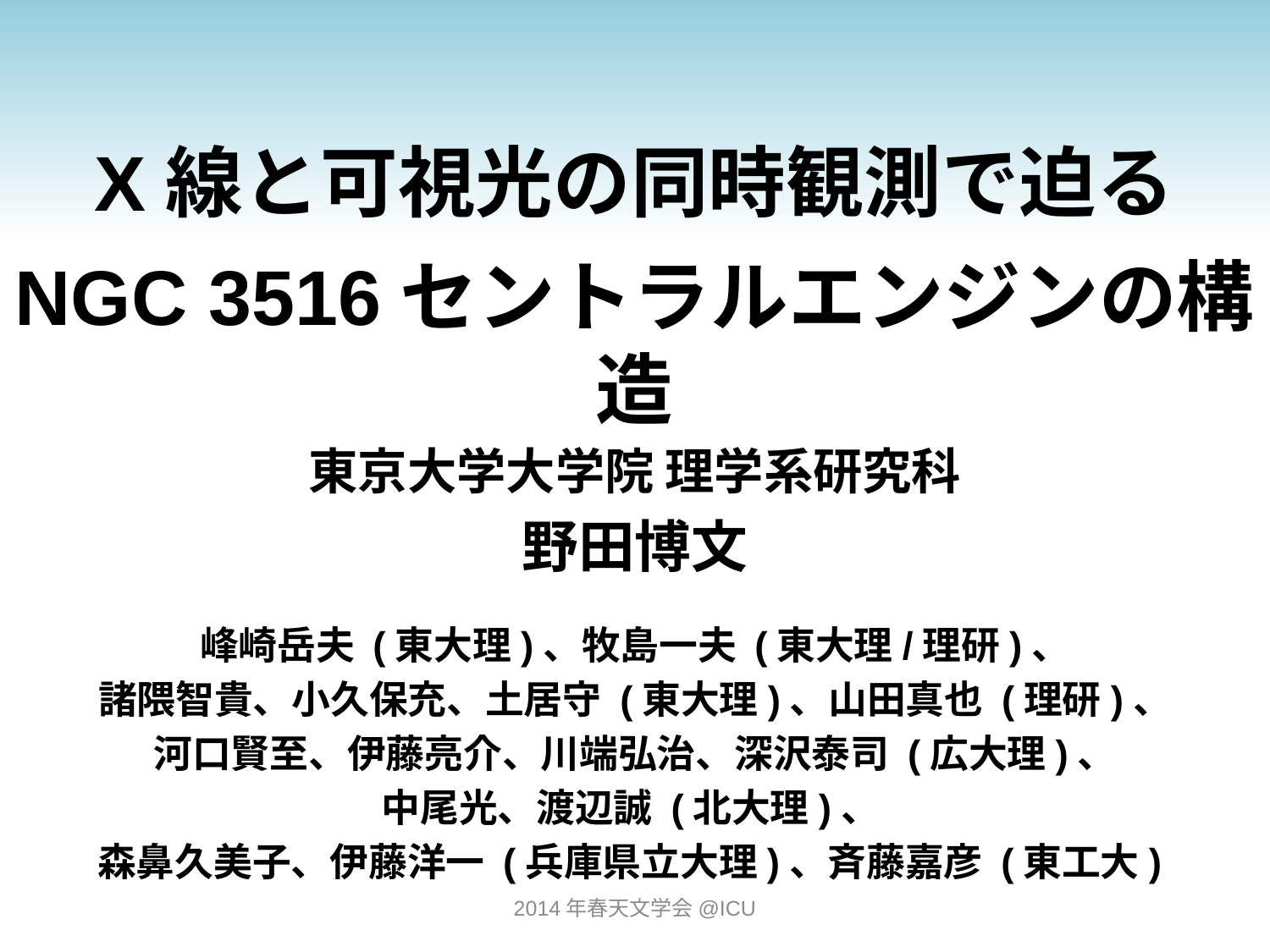

X線と可視光の同時観測で迫る
NGC 3516セントラルエンジンの構造
東京大学大学院 理学系研究科
野田博文
峰崎岳夫 (東大理)、牧島一夫 (東大理/理研)、
諸隈智貴、小久保充、土居守 (東大理)、山田真也 (理研)、
河口賢至、伊藤亮介、川端弘治、深沢泰司 (広大理)、
中尾光、渡辺誠 (北大理)、
森鼻久美子、伊藤洋一 (兵庫県立大理)、斉藤嘉彦 (東工大)

2014年春天文学会@ICU